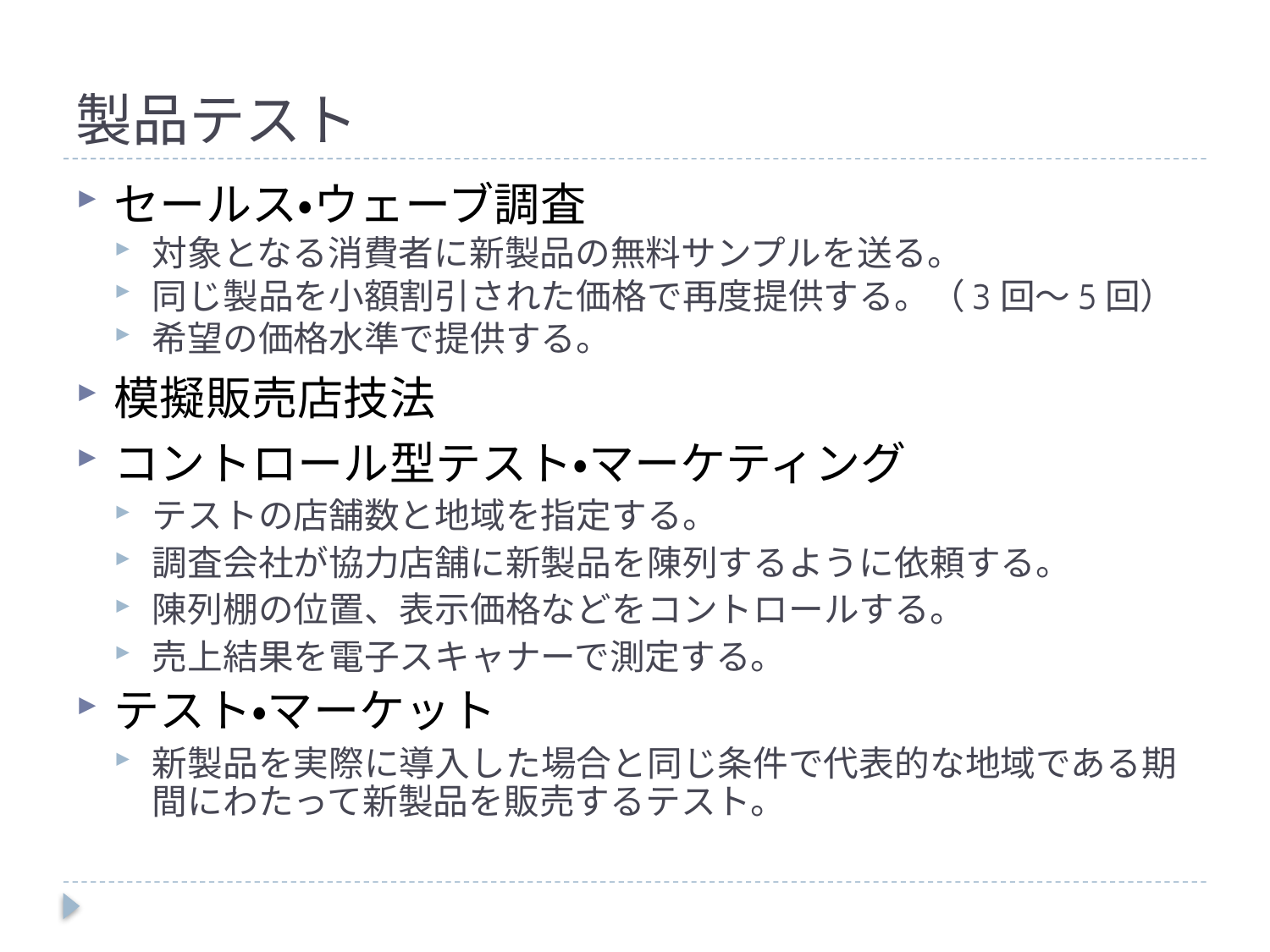

# 製品テスト
セールス・ウェーブ調査
対象となる消費者に新製品の無料サンプルを送る。
同じ製品を小額割引された価格で再度提供する。（3回～5回）
希望の価格水準で提供する。
模擬販売店技法
コントロール型テスト・マーケティング
テストの店舗数と地域を指定する。
調査会社が協力店舗に新製品を陳列するように依頼する。
陳列棚の位置、表示価格などをコントロールする。
売上結果を電子スキャナーで測定する。
テスト・マーケット
新製品を実際に導入した場合と同じ条件で代表的な地域である期間にわたって新製品を販売するテスト。